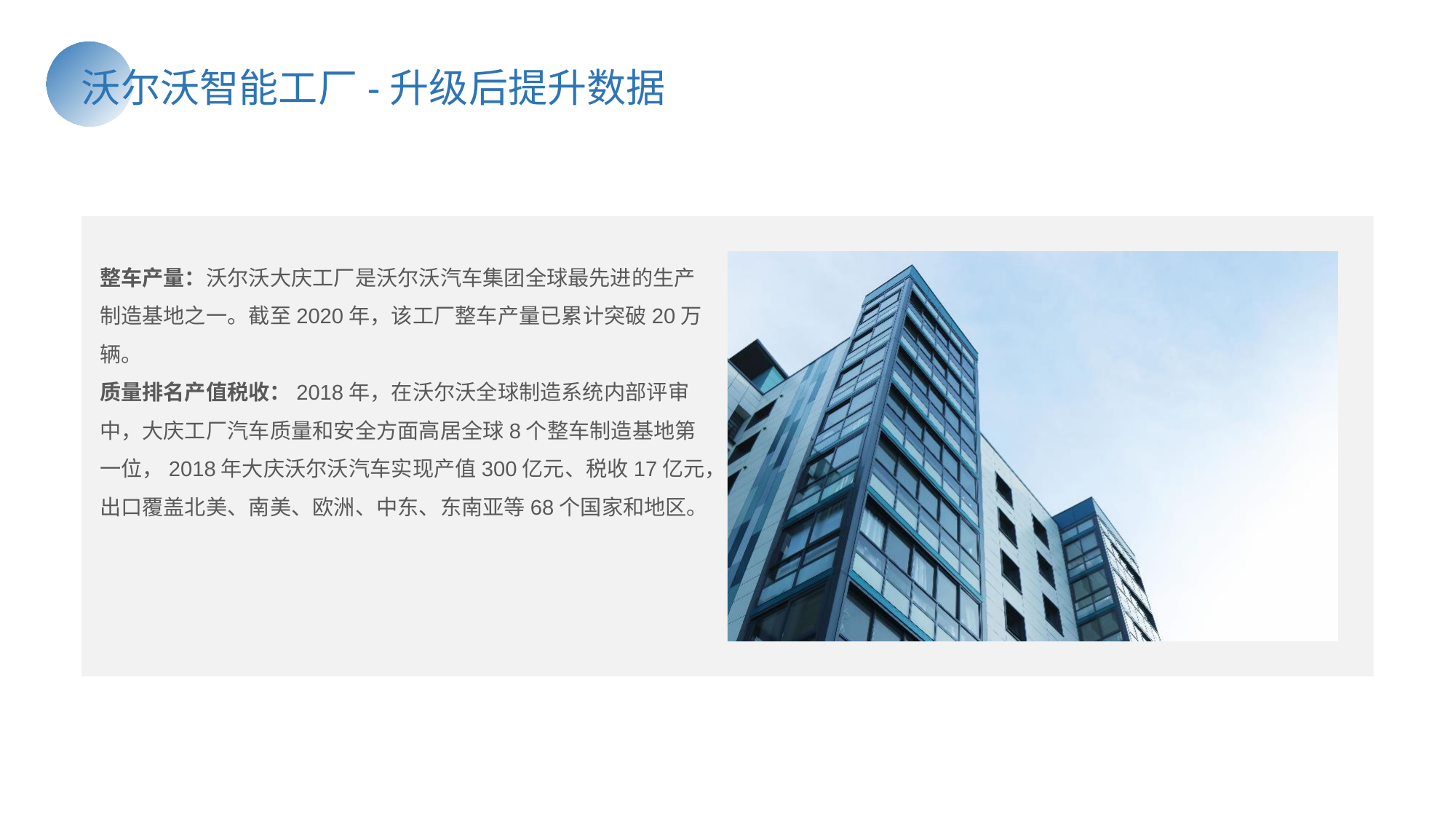

沃尔沃智能工厂-升级后提升数据

整车产量：沃尔沃大庆工厂是沃尔沃汽车集团全球最先进的生产制造基地之一。截至2020年，该工厂整车产量已累计突破20万辆。
质量排名产值税收：2018年，在沃尔沃全球制造系统内部评审中，大庆工厂汽车质量和安全方面高居全球8个整车制造基地第一位，2018年大庆沃尔沃汽车实现产值300亿元、税收17亿元，出口覆盖北美、南美、欧洲、中东、东南亚等68个国家和地区。